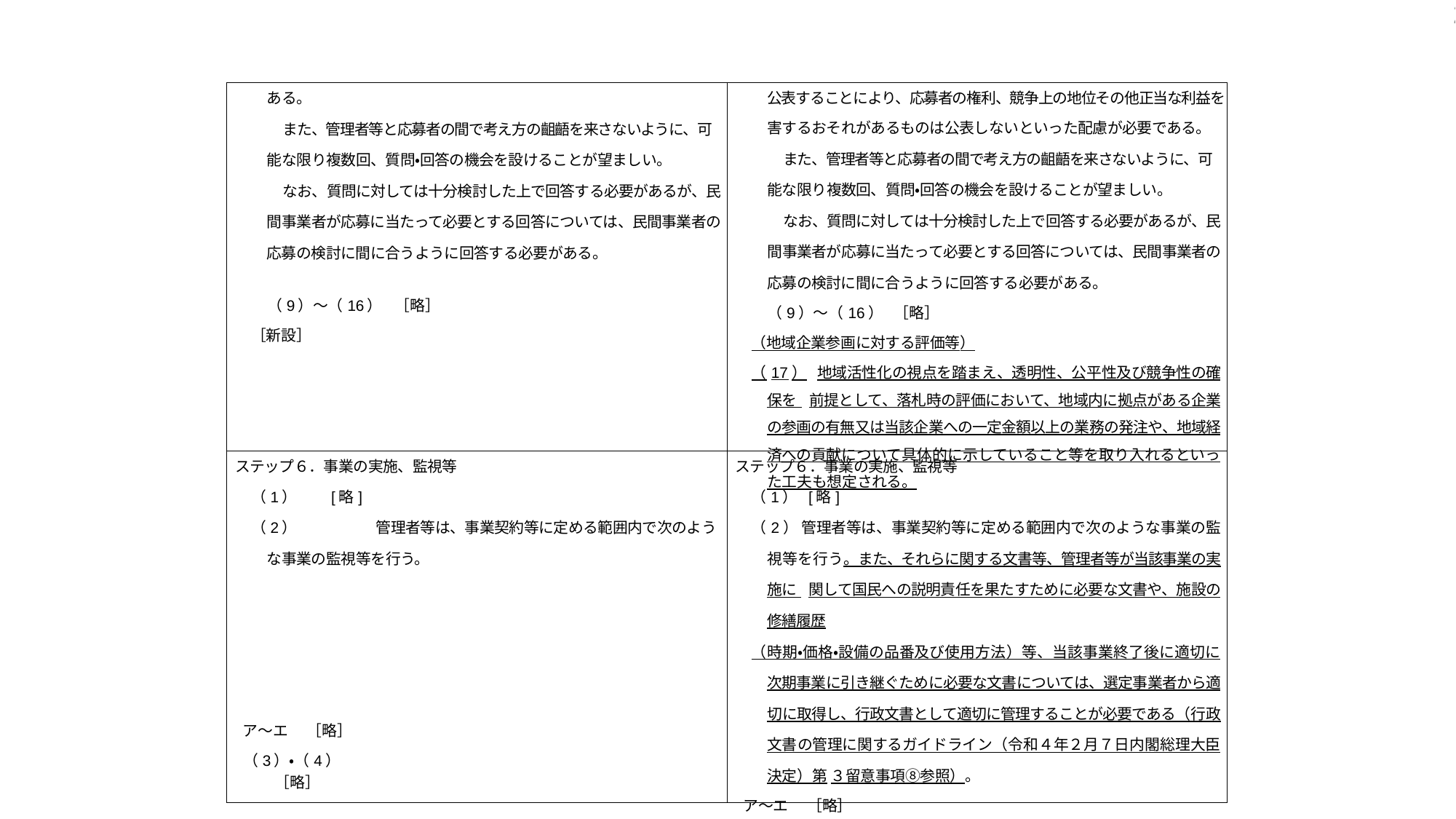

2
| ある。 また、管理者等と応募者の間で考え方の齟齬を来さないように、可能な限り複数回、質問・回答の機会を設けることが望ましい。 なお、質問に対しては十分検討した上で回答する必要があるが、民間事業者が応募に当たって必要とする回答については、民間事業者の応募の検討に間に合うように回答する必要がある。 （9）～（16） ［略］ ［新設］ | 公表することにより、応募者の権利、競争上の地位その他正当な利益を 害するおそれがあるものは公表しないといった配慮が必要である。 また、管理者等と応募者の間で考え方の齟齬を来さないように、可能な限り複数回、質問・回答の機会を設けることが望ましい。 なお、質問に対しては十分検討した上で回答する必要があるが、民間事業者が応募に当たって必要とする回答については、民間事業者の応募の検討に間に合うように回答する必要がある。 （9）～（16） ［略］ （地域企業参画に対する評価等） （17） 地域活性化の視点を踏まえ、透明性、公平性及び競争性の確保を 前提として、落札時の評価において、地域内に拠点がある企業の参画の有無又は当該企業への一定金額以上の業務の発注や、地域経済への貢献について具体的に示していること等を取り入れるといった工夫も想定される。 |
| --- | --- |
| ステップ６．事業の実施、監視等 （1） [略] （2） 管理者等は、事業契約等に定める範囲内で次のような事業の監視等を行う。 ア～エ ［略］ （3）・（4） ［略］ | ステップ６．事業の実施、監視等 （1） [略] （2） 管理者等は、事業契約等に定める範囲内で次のような事業の監視等を行う。また、それらに関する文書等、管理者等が当該事業の実施に 関して国民への説明責任を果たすために必要な文書や、施設の修繕履歴 （時期・価格・設備の品番及び使用方法）等、当該事業終了後に適切に 次期事業に引き継ぐために必要な文書については、選定事業者から適切に取得し、行政文書として適切に管理することが必要である（行政文書の管理に関するガイドライン（令和４年２月７日内閣総理大臣決定）第 ３留意事項⑧参照）。 ア～エ ［略］ （3）・（4） ［略］ |